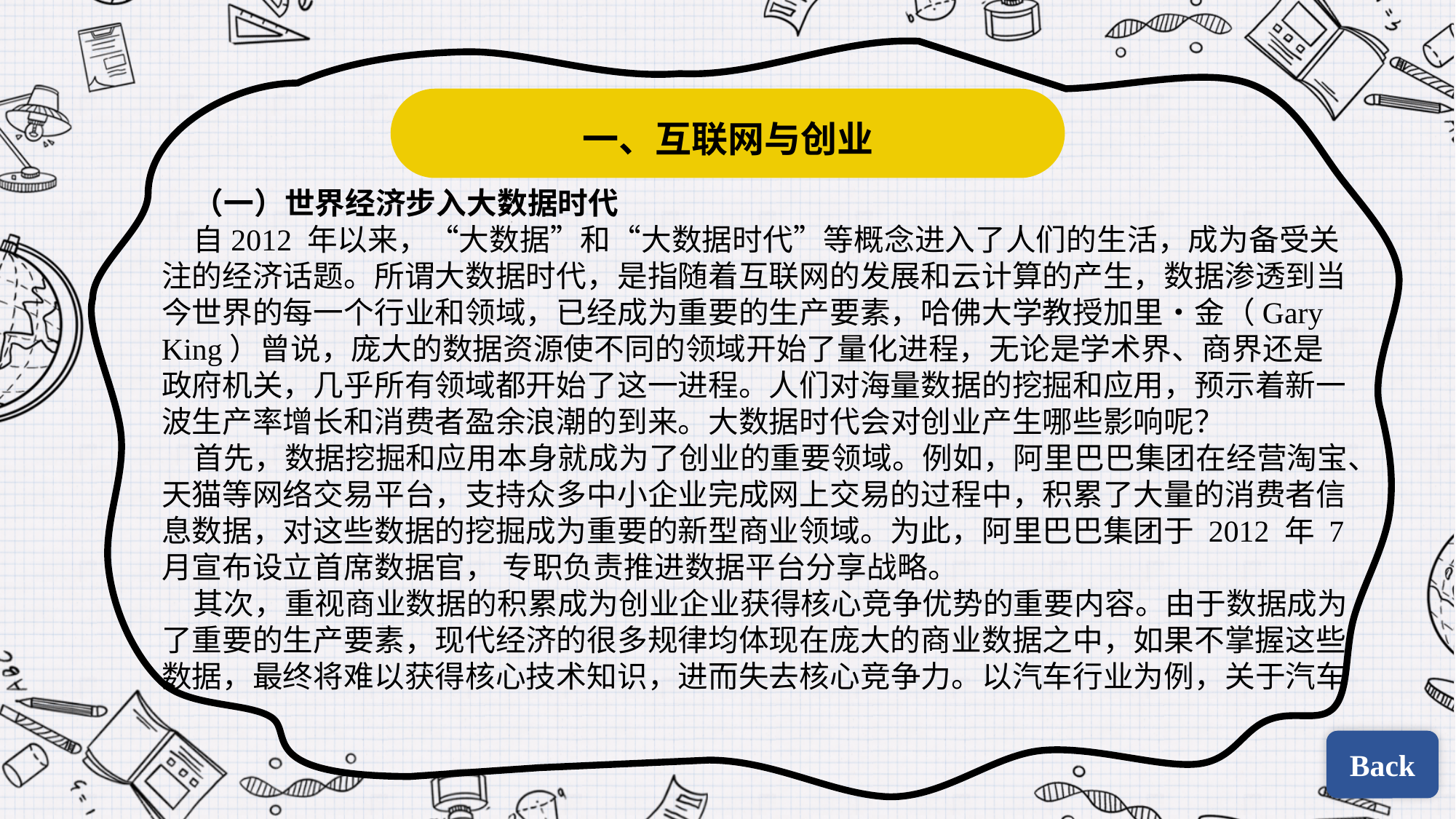

一、互联网与创业
（一）世界经济步入大数据时代
自2012 年以来，“大数据”和“大数据时代”等概念进入了人们的生活，成为备受关注的经济话题。所谓大数据时代，是指随着互联网的发展和云计算的产生，数据渗透到当今世界的每一个行业和领域，已经成为重要的生产要素，哈佛大学教授加里・金（Gary King）曾说，庞大的数据资源使不同的领域开始了量化进程，无论是学术界、商界还是政府机关，几乎所有领域都开始了这一进程。人们对海量数据的挖掘和应用，预示着新一波生产率增长和消费者盈余浪潮的到来。大数据时代会对创业产生哪些影响呢？
首先，数据挖掘和应用本身就成为了创业的重要领域。例如，阿里巴巴集团在经营淘宝、天猫等网络交易平台，支持众多中小企业完成网上交易的过程中，积累了大量的消费者信息数据，对这些数据的挖掘成为重要的新型商业领域。为此，阿里巴巴集团于 2012 年 7 月宣布设立首席数据官， 专职负责推进数据平台分享战略。
其次，重视商业数据的积累成为创业企业获得核心竞争优势的重要内容。由于数据成为了重要的生产要素，现代经济的很多规律均体现在庞大的商业数据之中，如果不掌握这些数据，最终将难以获得核心技术知识，进而失去核心竞争力。以汽车行业为例，关于汽车

Back